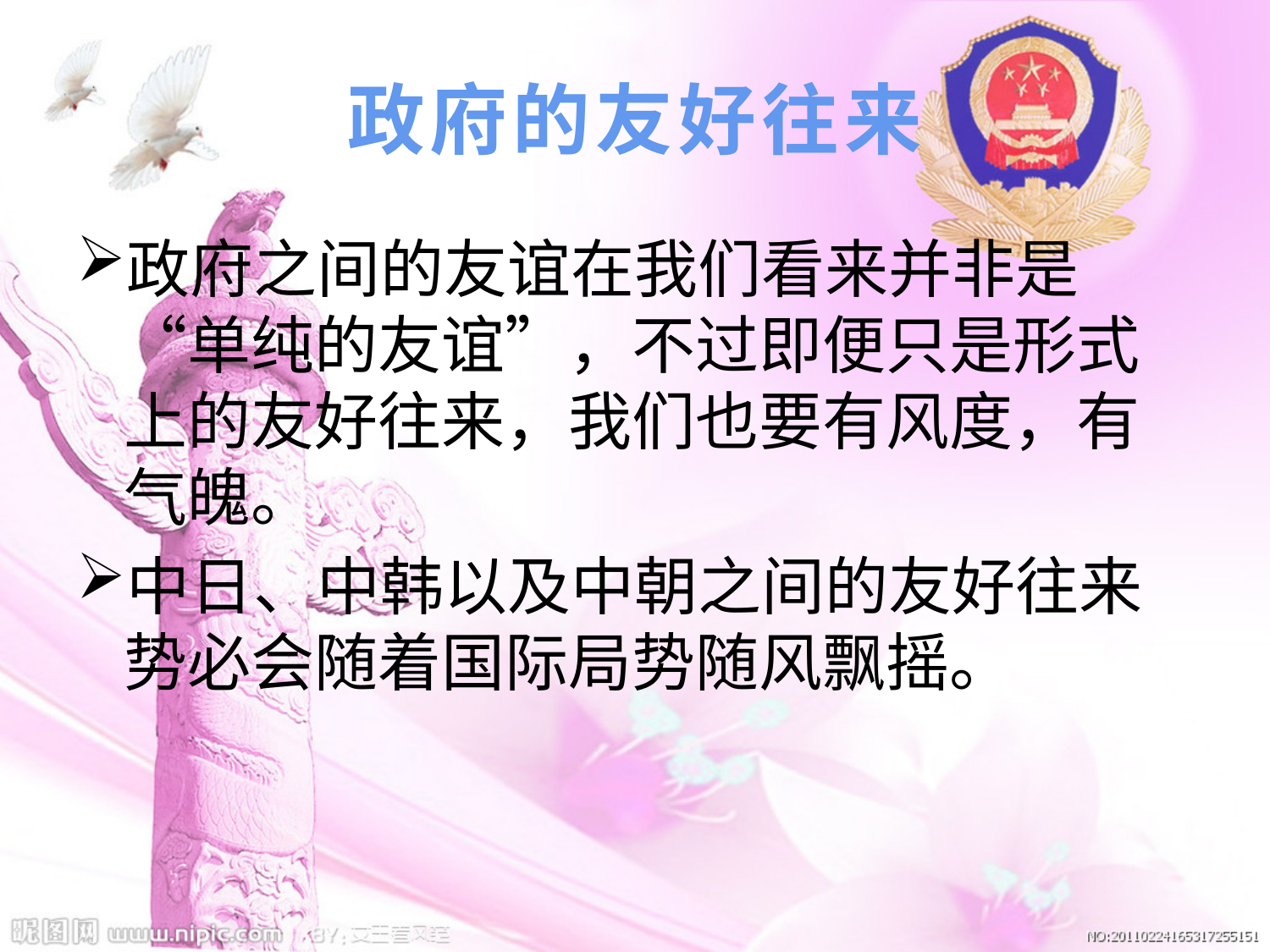

# 政府的友好往来
政府之间的友谊在我们看来并非是“单纯的友谊”，不过即便只是形式上的友好往来，我们也要有风度，有气魄。
中日、中韩以及中朝之间的友好往来势必会随着国际局势随风飘摇。